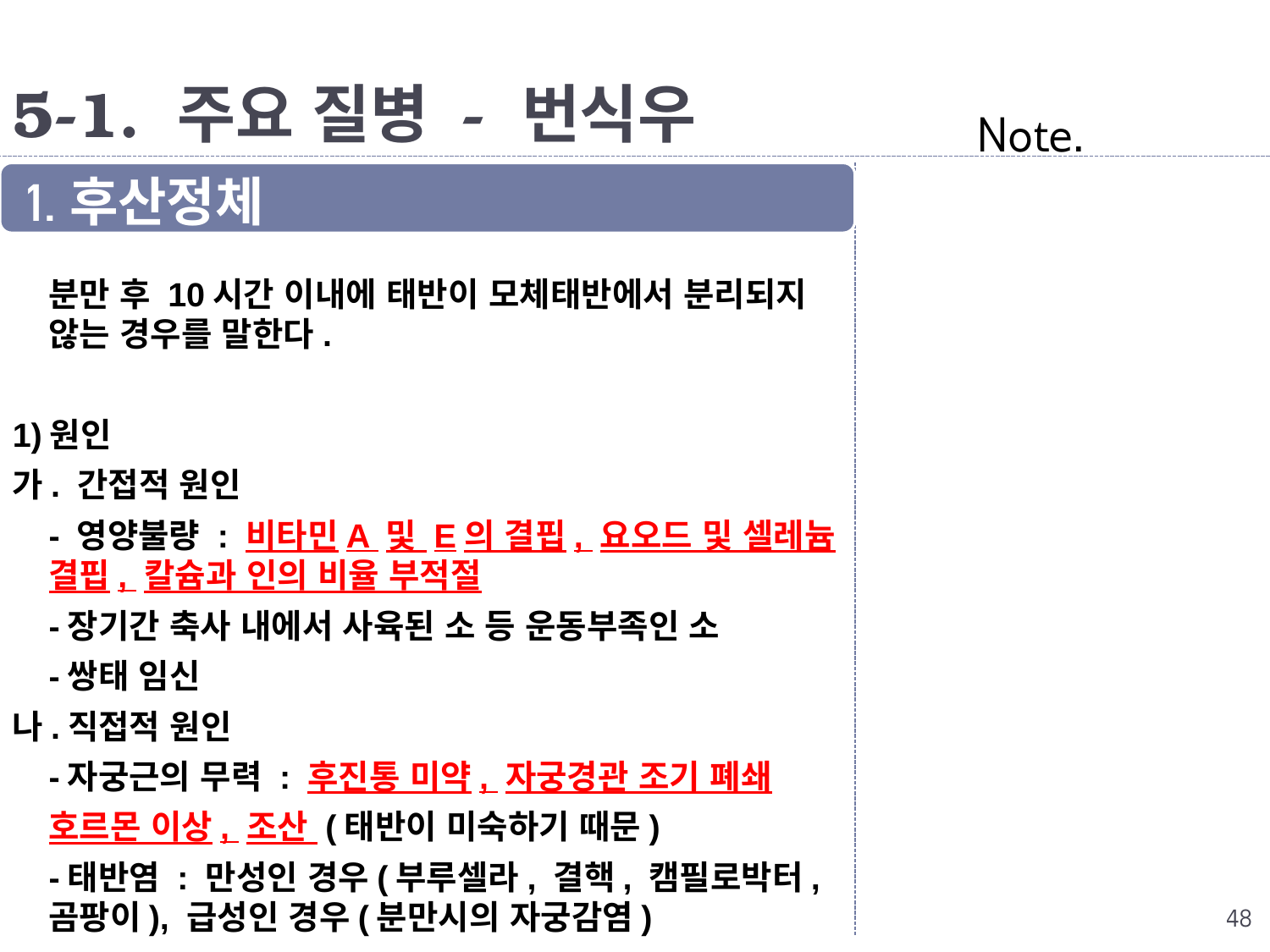

# 5-1. 주요 질병 - 번식우
Note.

1.후산정체

	분만 후 10시간 이내에 태반이 모체태반에서 분리되지 않는 경우를 말한다.

1)원인
가. 간접적 원인
	- 영양불량 : 비타민A 및 E의 결핍, 요오드 및 셀레늄 결핍, 칼슘과 인의 비율 부적절
	-장기간 축사 내에서 사육된 소 등 운동부족인 소
	-쌍태 임신
나.직접적 원인
	-자궁근의 무력 : 후진통 미약, 자궁경관 조기 폐쇄
	호르몬 이상, 조산 (태반이 미숙하기 때문)
	-태반염 : 만성인 경우(부루셀라, 결핵, 캠필로박터, 곰팡이), 급성인 경우(분만시의 자궁감염)
48